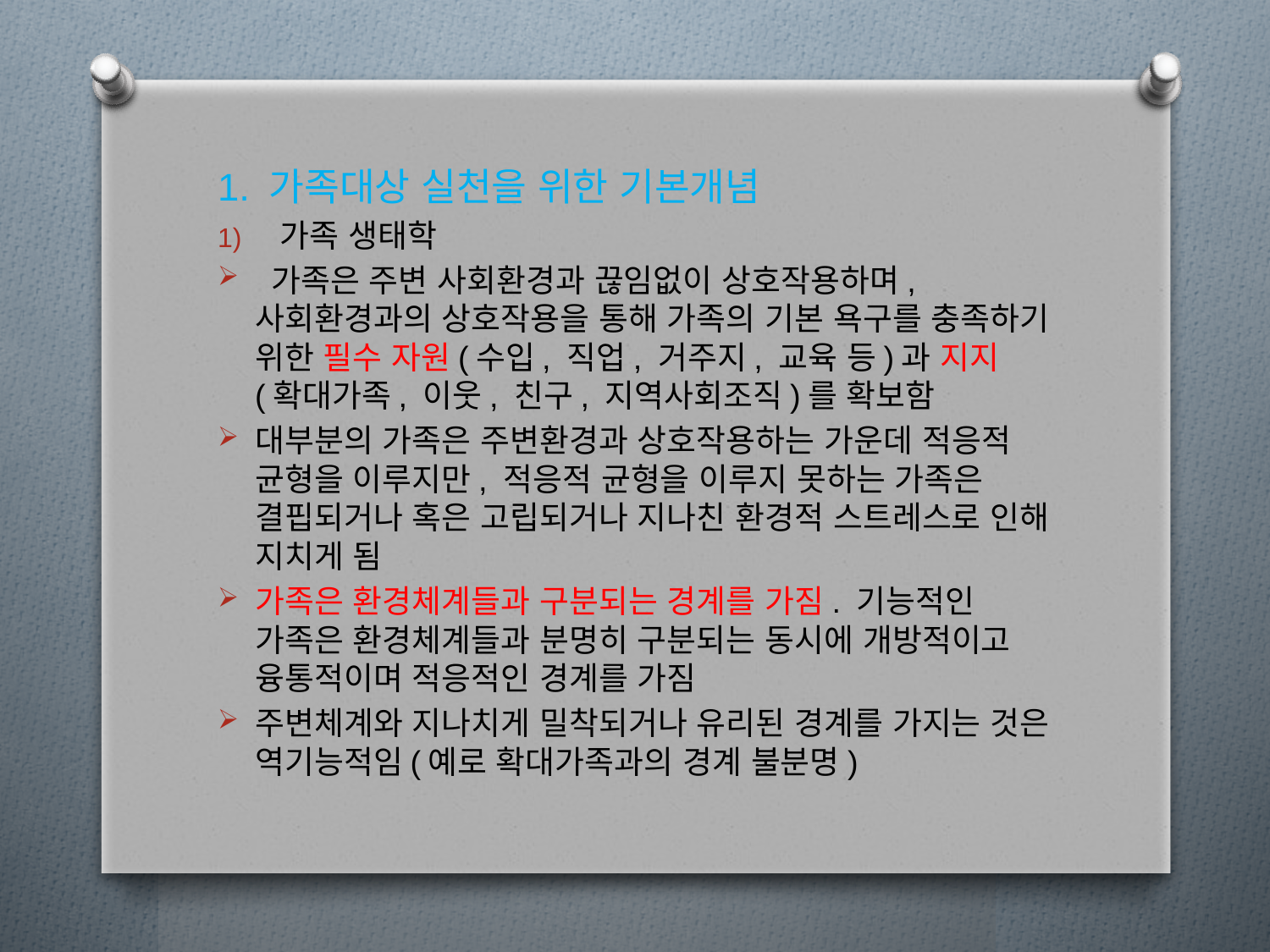

1. 가족대상 실천을 위한 기본개념
가족 생태학
 가족은 주변 사회환경과 끊임없이 상호작용하며, 사회환경과의 상호작용을 통해 가족의 기본 욕구를 충족하기 위한 필수 자원(수입, 직업, 거주지, 교육 등)과 지지(확대가족, 이웃, 친구, 지역사회조직)를 확보함
대부분의 가족은 주변환경과 상호작용하는 가운데 적응적 균형을 이루지만, 적응적 균형을 이루지 못하는 가족은 결핍되거나 혹은 고립되거나 지나친 환경적 스트레스로 인해 지치게 됨
가족은 환경체계들과 구분되는 경계를 가짐. 기능적인 가족은 환경체계들과 분명히 구분되는 동시에 개방적이고 융통적이며 적응적인 경계를 가짐
주변체계와 지나치게 밀착되거나 유리된 경계를 가지는 것은 역기능적임(예로 확대가족과의 경계 불분명)